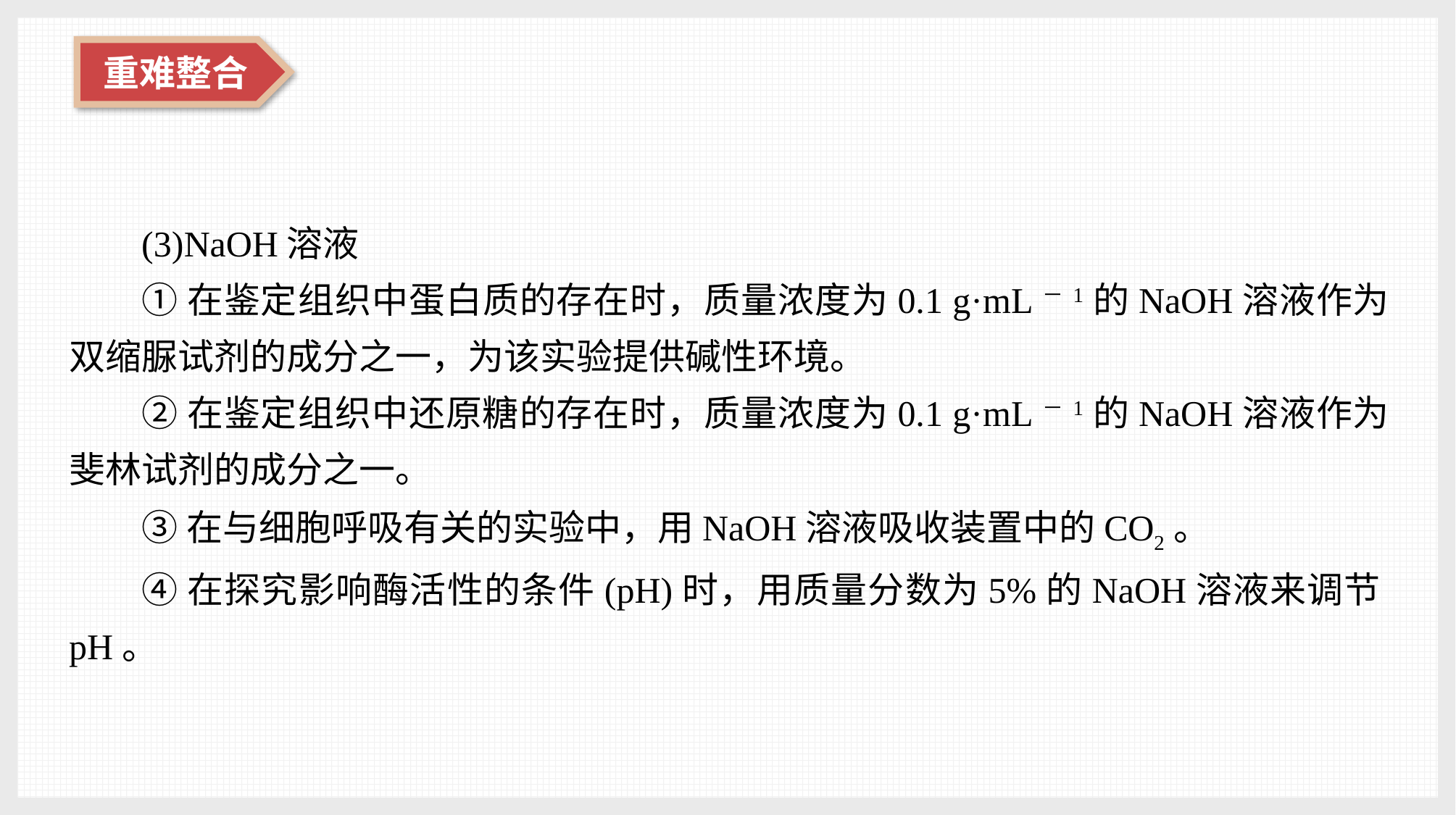

(3)NaOH溶液
①在鉴定组织中蛋白质的存在时，质量浓度为0.1 g·mL－1的NaOH溶液作为双缩脲试剂的成分之一，为该实验提供碱性环境。
②在鉴定组织中还原糖的存在时，质量浓度为0.1 g·mL－1的NaOH溶液作为斐林试剂的成分之一。
③在与细胞呼吸有关的实验中，用NaOH溶液吸收装置中的CO2。
④在探究影响酶活性的条件(pH)时，用质量分数为5%的NaOH溶液来调节pH。